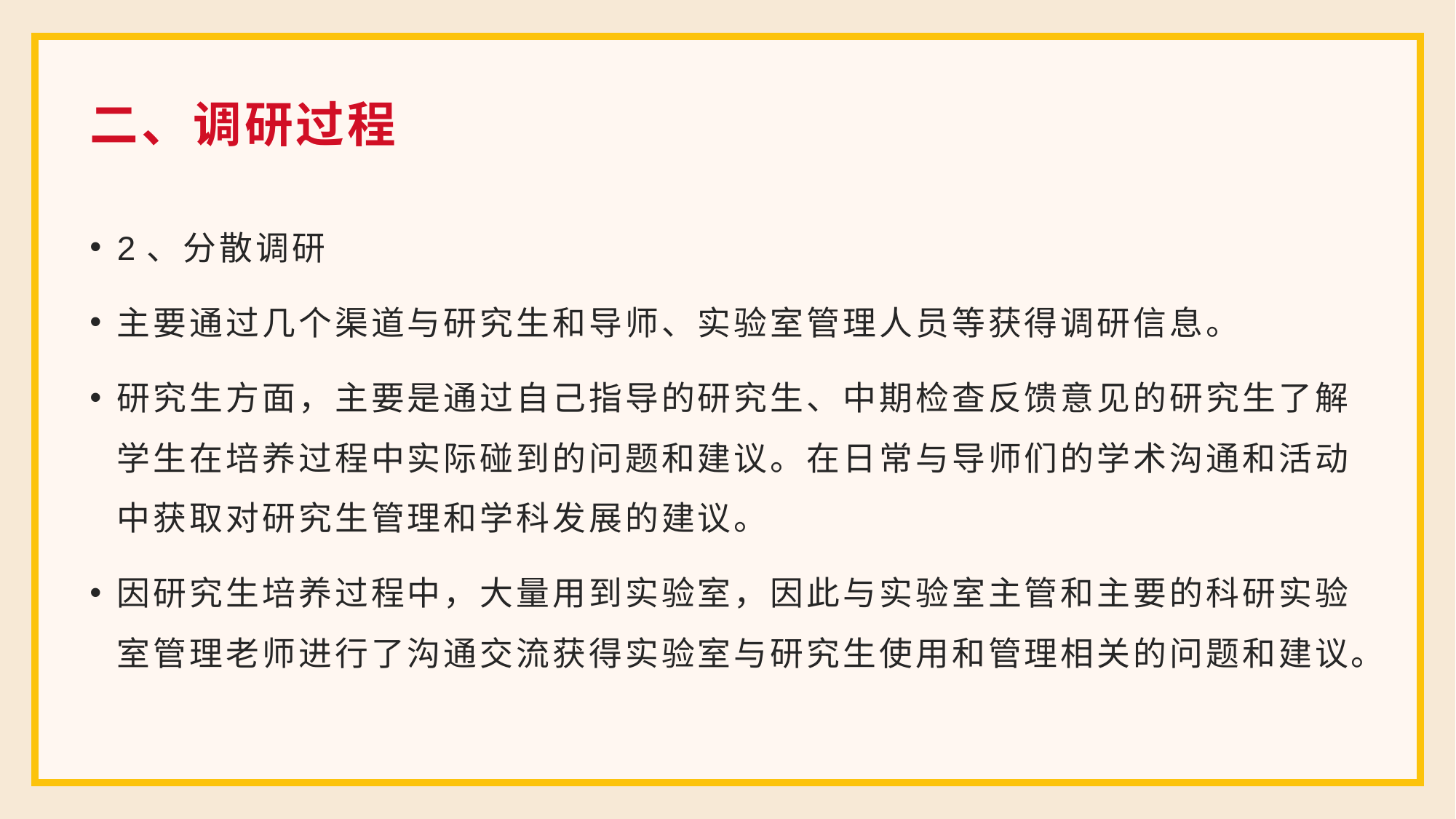

二、调研过程
2、分散调研
主要通过几个渠道与研究生和导师、实验室管理人员等获得调研信息。
研究生方面，主要是通过自己指导的研究生、中期检查反馈意见的研究生了解学生在培养过程中实际碰到的问题和建议。在日常与导师们的学术沟通和活动中获取对研究生管理和学科发展的建议。
因研究生培养过程中，大量用到实验室，因此与实验室主管和主要的科研实验室管理老师进行了沟通交流获得实验室与研究生使用和管理相关的问题和建议。